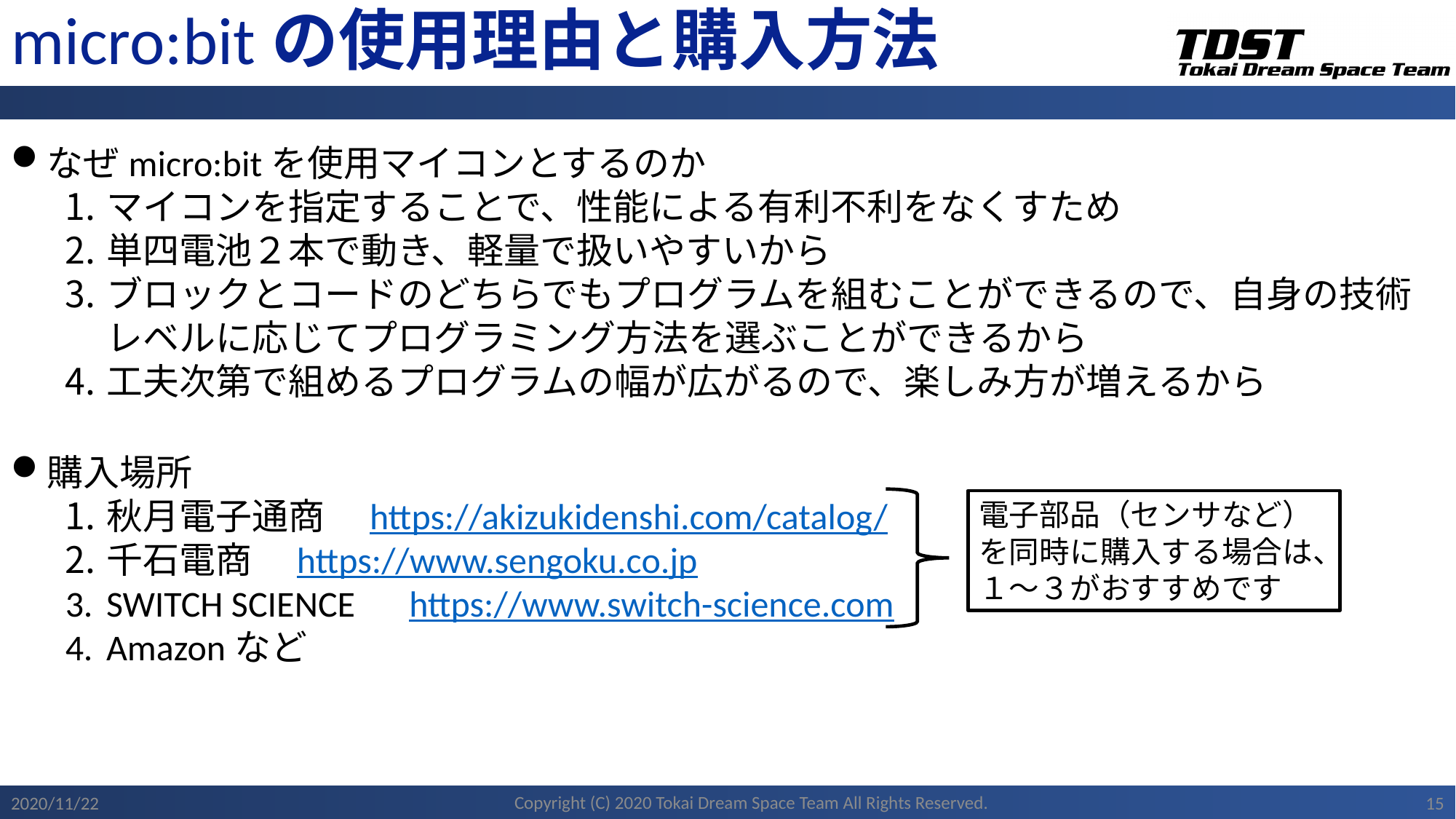

# micro:bitの使用理由と購入方法
なぜmicro:bitを使用マイコンとするのか
マイコンを指定することで、性能による有利不利をなくすため
単四電池２本で動き、軽量で扱いやすいから
ブロックとコードのどちらでもプログラムを組むことができるので、自身の技術レベルに応じてプログラミング方法を選ぶことができるから
工夫次第で組めるプログラムの幅が広がるので、楽しみ方が増えるから
購入場所
秋月電子通商　https://akizukidenshi.com/catalog/
千石電商　https://www.sengoku.co.jp
SWITCH SCIENCE　https://www.switch-science.com
Amazonなど

電子部品（センサなど）を同時に購入する場合は、１〜３がおすすめです
Copyright (C) 2020 Tokai Dream Space Team All Rights Reserved.
2020/11/22
15